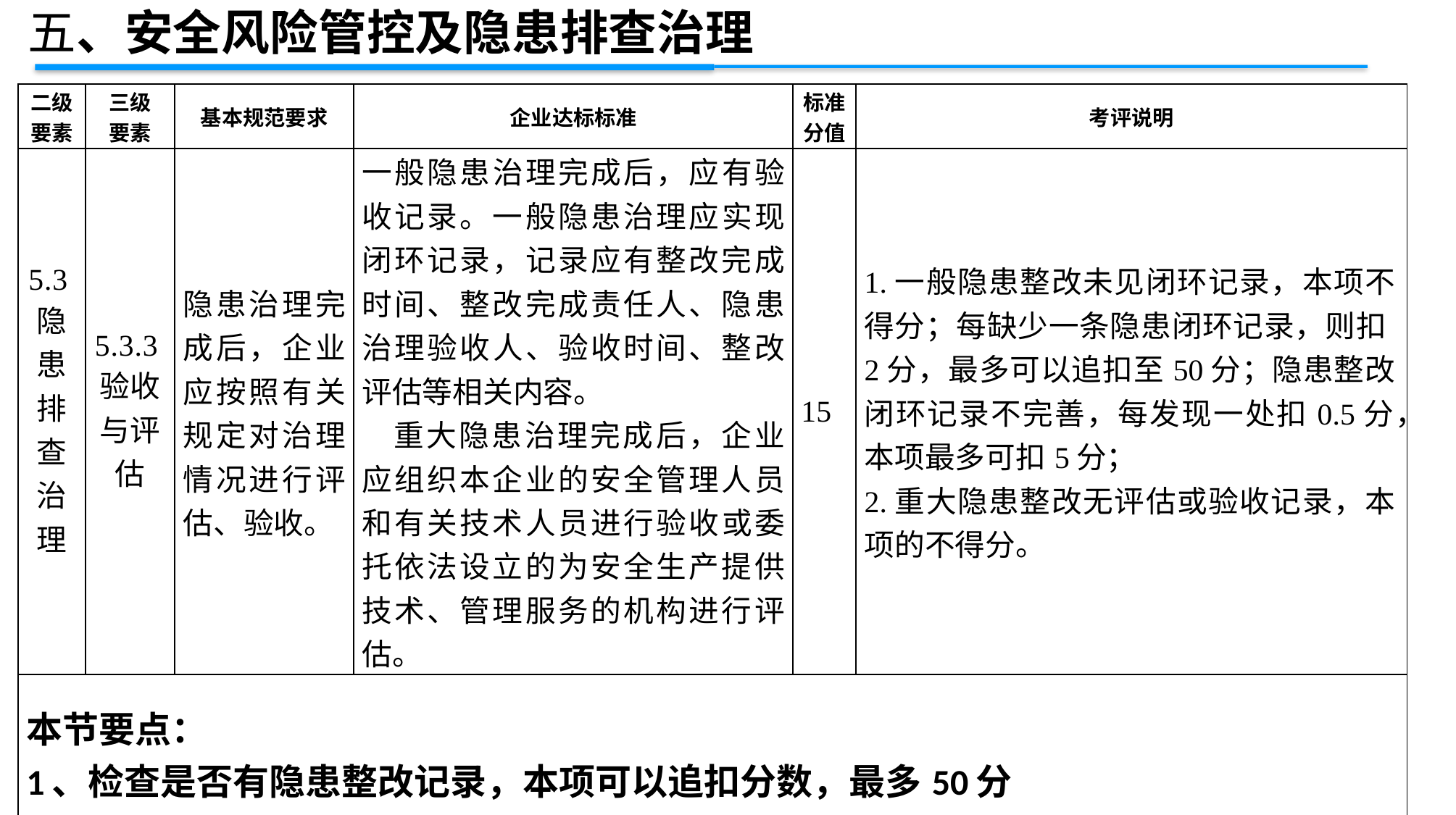

五、安全风险管控及隐患排查治理

| 二级 要素 | 三级 要素 | 基本规范要求 | 企业达标标准 | 标准 分值 | 考评说明 |
| --- | --- | --- | --- | --- | --- |
| 5.3隐患排查治理 | 5.3.3验收与评估 | 隐患治理完成后，企业应按照有关规定对治理情况进行评估、验收。 | 一般隐患治理完成后，应有验收记录。一般隐患治理应实现闭环记录，记录应有整改完成时间、整改完成责任人、隐患治理验收人、验收时间、整改评估等相关内容。 重大隐患治理完成后，企业应组织本企业的安全管理人员和有关技术人员进行验收或委托依法设立的为安全生产提供技术、管理服务的机构进行评估。 | 15 | 1.一般隐患整改未见闭环记录，本项不得分；每缺少一条隐患闭环记录，则扣2分，最多可以追扣至50分；隐患整改闭环记录不完善，每发现一处扣0.5分，本项最多可扣5分； 2.重大隐患整改无评估或验收记录，本项的不得分。 |
| 本节要点： 1、检查是否有隐患整改记录，本项可以追扣分数，最多50分 2、重大隐患如果已整改，检查是否有评估或验收记录。 |  |  |  |  |  |